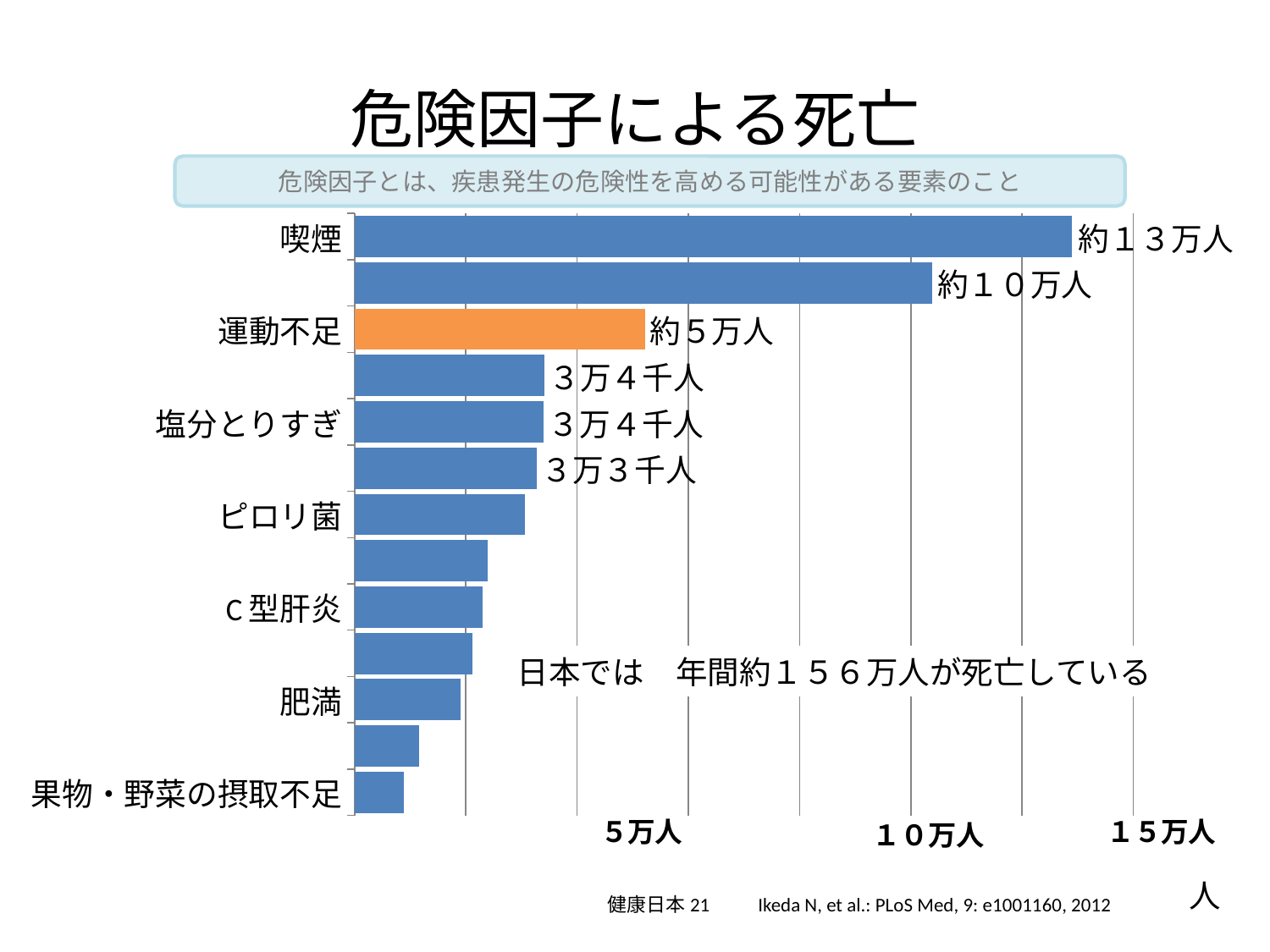

# 危険因子による死亡
危険因子とは、疾患発生の危険性を高める可能性がある要素のこと

### Chart

| Category | 系列 1 |
|---|---|
| 果物・野菜の摂取不足 | 8900.0 |
| 　B型肝炎 | 11600.0 |
| 肥満 | 19000.0 |
| 脂肪の摂取不足 | 21200.0 |
| C型肝炎 | 23000.0 |
| 高コレステロール | 23900.0 |
| ピロリ菌 | 30600.0 |
| アルコール摂りすぎ | 32700.0 |
| 塩分とりすぎ | 34000.0 |
| 高血糖 | 34100.0 |
| 運動不足 | 52200.0 |
| 高血圧 | 103900.0 |
| 喫煙 | 128900.0 |
日本では　年間約１５６万人が死亡している
１０万人
人
健康日本21　　Ikeda N, et al.: PLoS Med, 9: e1001160, 2012